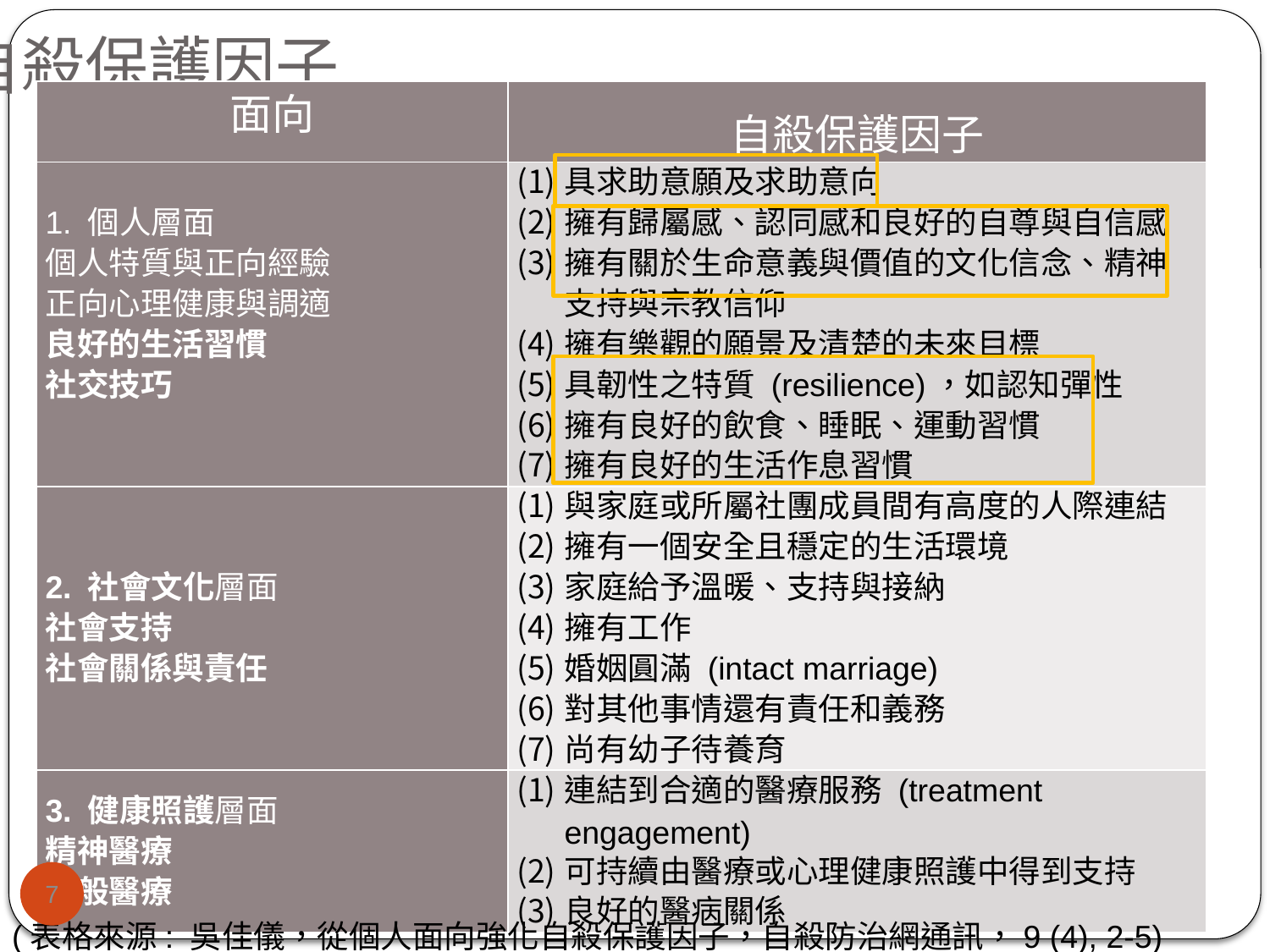

# 自殺保護因子
| 面向 | 自殺保護因子 |
| --- | --- |
| 1. 個人層面 個人特質與正向經驗 正向心理健康與調適 良好的生活習慣 社交技巧 | 具求助意願及求助意向 擁有歸屬感、認同感和良好的自尊與自信感 擁有關於生命意義與價值的文化信念、精神支持與宗教信仰 擁有樂觀的願景及清楚的未來目標 具韌性之特質 (resilience)，如認知彈性 擁有良好的飲食、睡眠、運動習慣 擁有良好的生活作息習慣 |
| 2. 社會文化層面 社會支持 社會關係與責任 | 與家庭或所屬社團成員間有高度的人際連結 擁有一個安全且穩定的生活環境 家庭給予溫暖、支持與接納 擁有工作 婚姻圓滿 (intact marriage) 對其他事情還有責任和義務 尚有幼子待養育 |
| 3. 健康照護層面 精神醫療 一般醫療 | 連結到合適的醫療服務 (treatment engagement) 可持續由醫療或心理健康照護中得到支持 良好的醫病關係 |

7
(表格來源: 吳佳儀，從個人面向強化自殺保護因子，自殺防治網通訊，9 (4), 2-5)